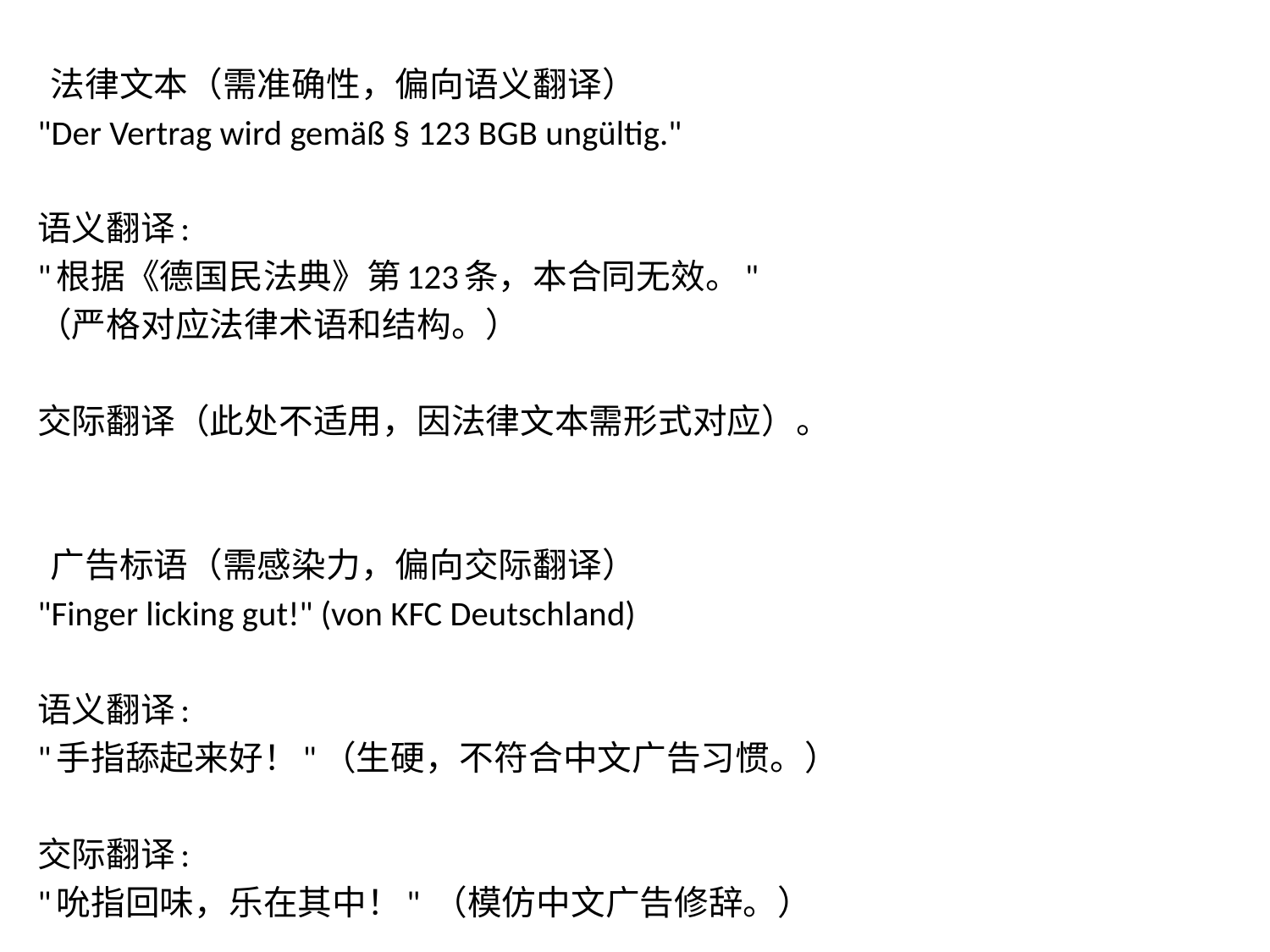

法律文本（需准确性，偏向语义翻译）
"Der Vertrag wird gemäß § 123 BGB ungültig."

语义翻译:
"根据《德国民法典》第123条，本合同无效。"
（严格对应法律术语和结构。）

交际翻译（此处不适用，因法律文本需形式对应）。

 广告标语（需感染力，偏向交际翻译）
"Finger licking gut!" (von KFC Deutschland)

语义翻译:
"手指舔起来好！"（生硬，不符合中文广告习惯。）

交际翻译:
"吮指回味，乐在其中！" （模仿中文广告修辞。）